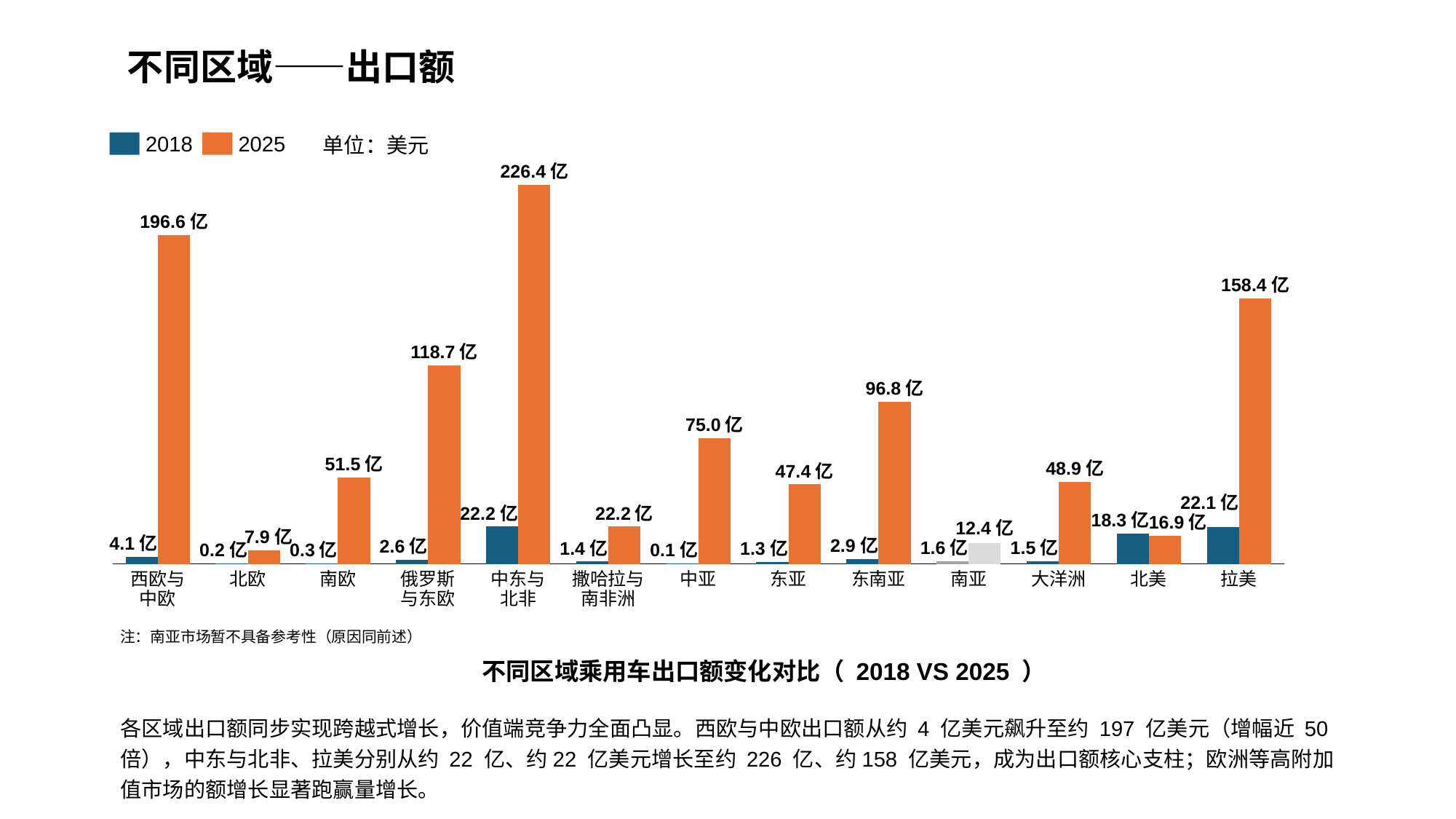

不同区域——出口额
单位：美元

2018
2025
226.4亿

### Chart

| Category |  |  |
|---|---|---|
196.6亿
158.4亿
118.7亿
96.8亿
75.0亿
51.5亿
48.9亿
47.4亿
22.1亿
22.2亿
22.2亿
18.3亿
16.9亿
12.4亿
7.9亿
4.1亿
2.9亿
2.6亿
1.6亿
1.5亿
1.4亿
1.3亿
0.3亿
0.2亿
0.1亿
西欧与中欧
北欧
南欧
俄罗斯与东欧
中东与北非
撒哈拉与南非洲
中亚
东亚
东南亚
南亚
大洋洲
北美
拉美
注：南亚市场暂不具备参考性（原因同前述）
不同区域乘用车出口额变化对比（ 2018 VS 2025 ）
各区域出口额同步实现跨越式增长，价值端竞争力全面凸显。西欧与中欧出口额从约 4 亿美元飙升至约 197 亿美元（增幅近 50 倍），中东与北非、拉美分别从约 22 亿、约22 亿美元增长至约 226 亿、约158 亿美元，成为出口额核心支柱；欧洲等高附加值市场的额增长显著跑赢量增长。